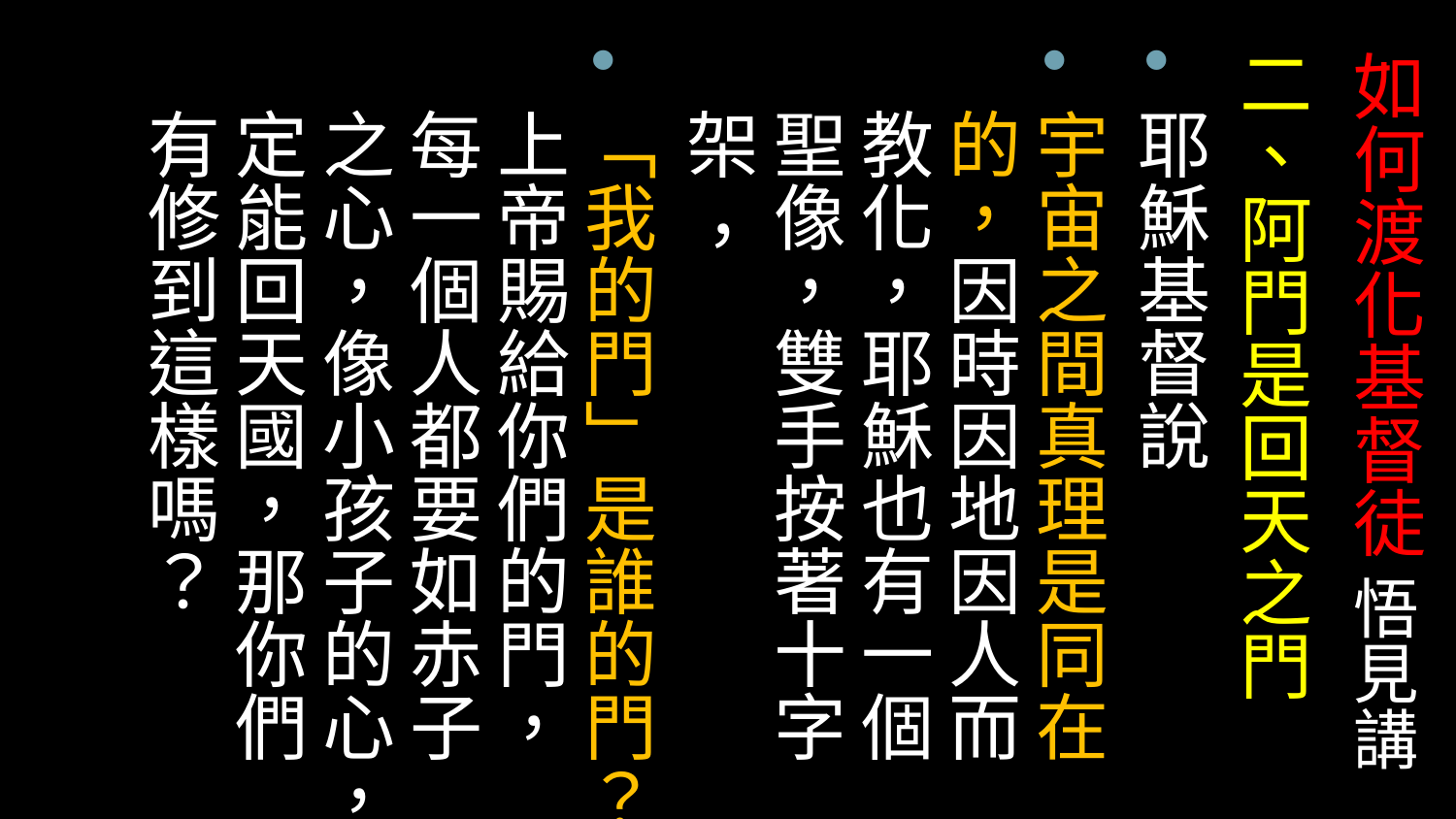

二、阿門是回天之門
耶穌基督說
宇宙之間真理是同在的，因時因地因人而教化，耶穌也有一個聖像，雙手按著十字架 ，
「我的門」是誰的門？上帝賜給你們的門，每一個人都要如赤子之心，像小孩子的心，定能回天國，那你們有修到這樣嗎？

# 如何渡化基督徒 悟見講